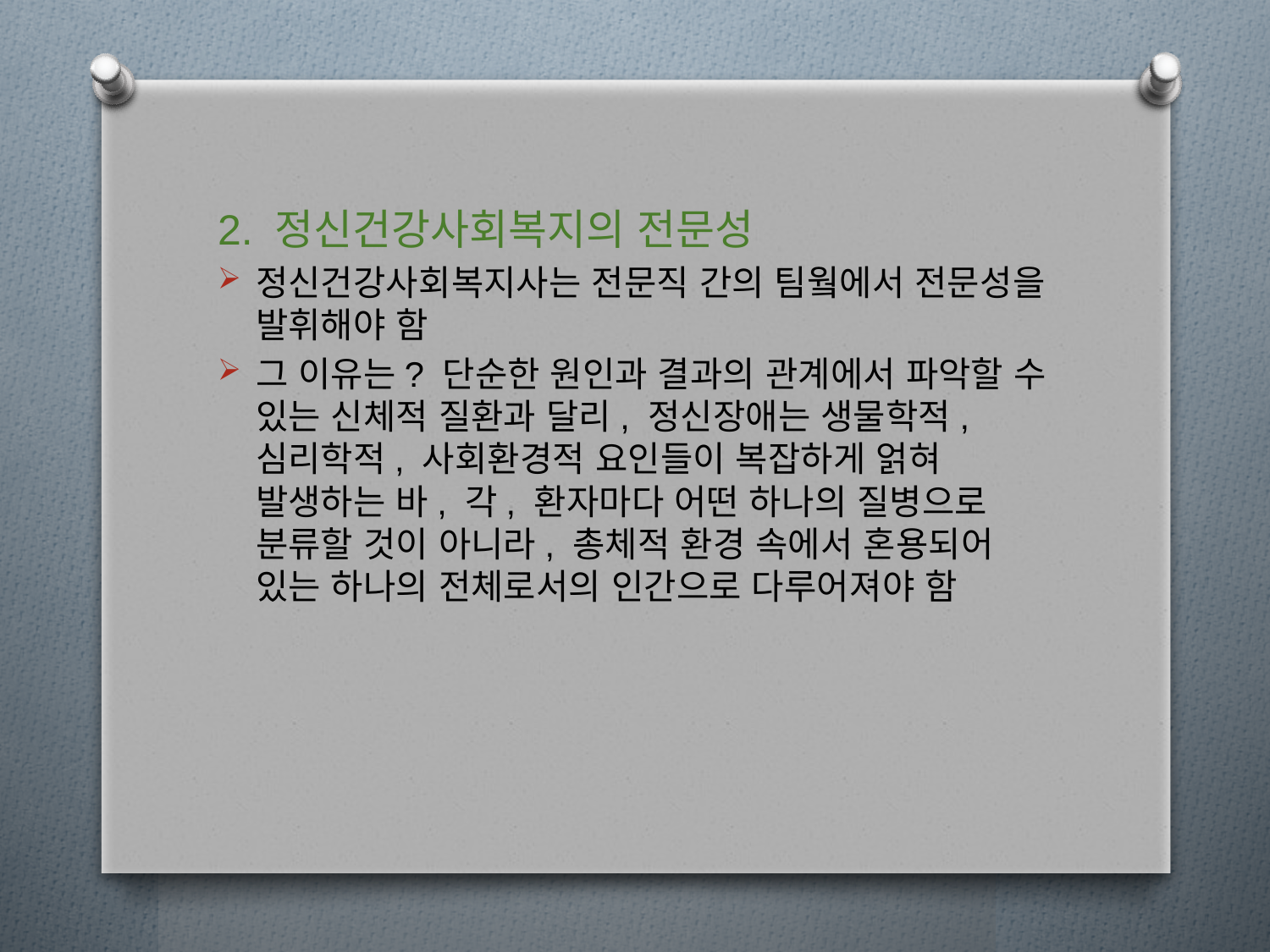

2. 정신건강사회복지의 전문성
정신건강사회복지사는 전문직 간의 팀웤에서 전문성을 발휘해야 함
그 이유는? 단순한 원인과 결과의 관계에서 파악할 수 있는 신체적 질환과 달리, 정신장애는 생물학적, 심리학적, 사회환경적 요인들이 복잡하게 얽혀 발생하는 바, 각, 환자마다 어떤 하나의 질병으로 분류할 것이 아니라, 총체적 환경 속에서 혼용되어 있는 하나의 전체로서의 인간으로 다루어져야 함